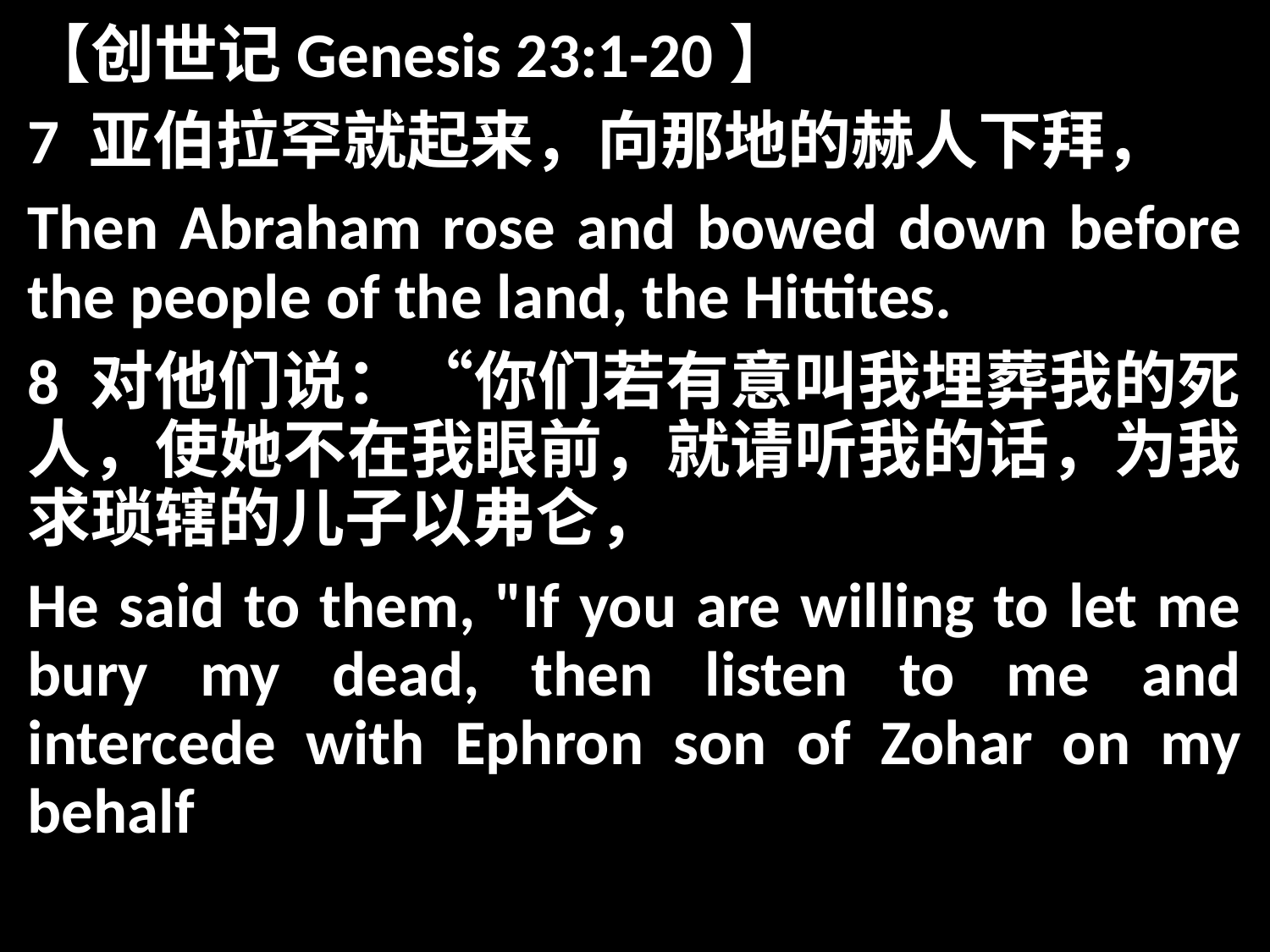

【创世记Genesis 23:1-20】
7 亚伯拉罕就起来，向那地的赫人下拜，
Then Abraham rose and bowed down before the people of the land, the Hittites.
8 对他们说：“你们若有意叫我埋葬我的死人，使她不在我眼前，就请听我的话，为我求琐辖的儿子以弗仑，
He said to them, "If you are willing to let me bury my dead, then listen to me and intercede with Ephron son of Zohar on my behalf